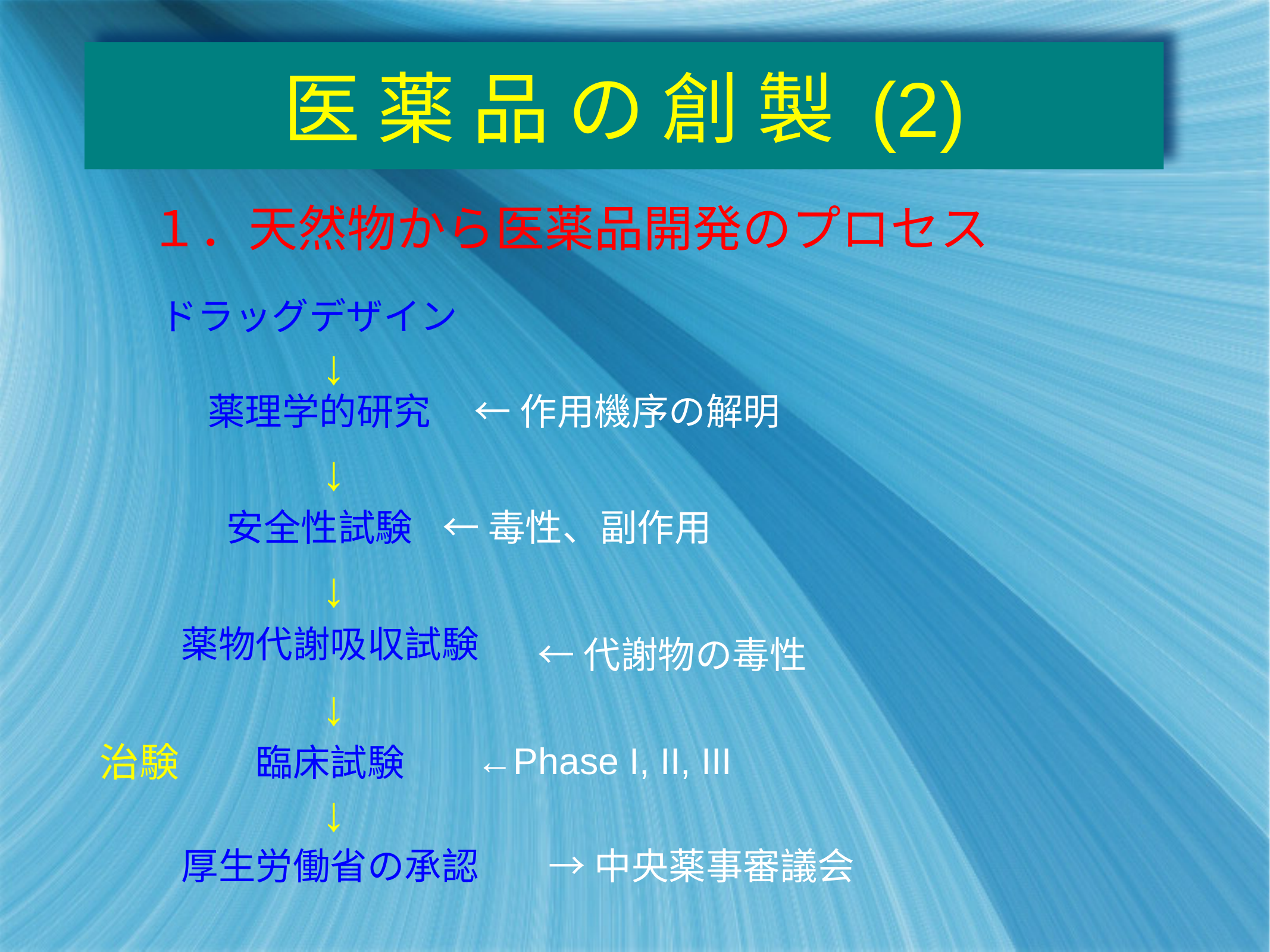

# 医 薬 品 の 創 製 (2)
１．天然物から医薬品開発のプロセス
ドラッグデザイン
↓
薬理学的研究
←作用機序の解明
↓
安全性試験
←毒性、副作用
↓
薬物代謝吸収試験
←代謝物の毒性
↓
治験
←Phase I, II, III
臨床試験
↓
厚生労働省の承認
→中央薬事審議会